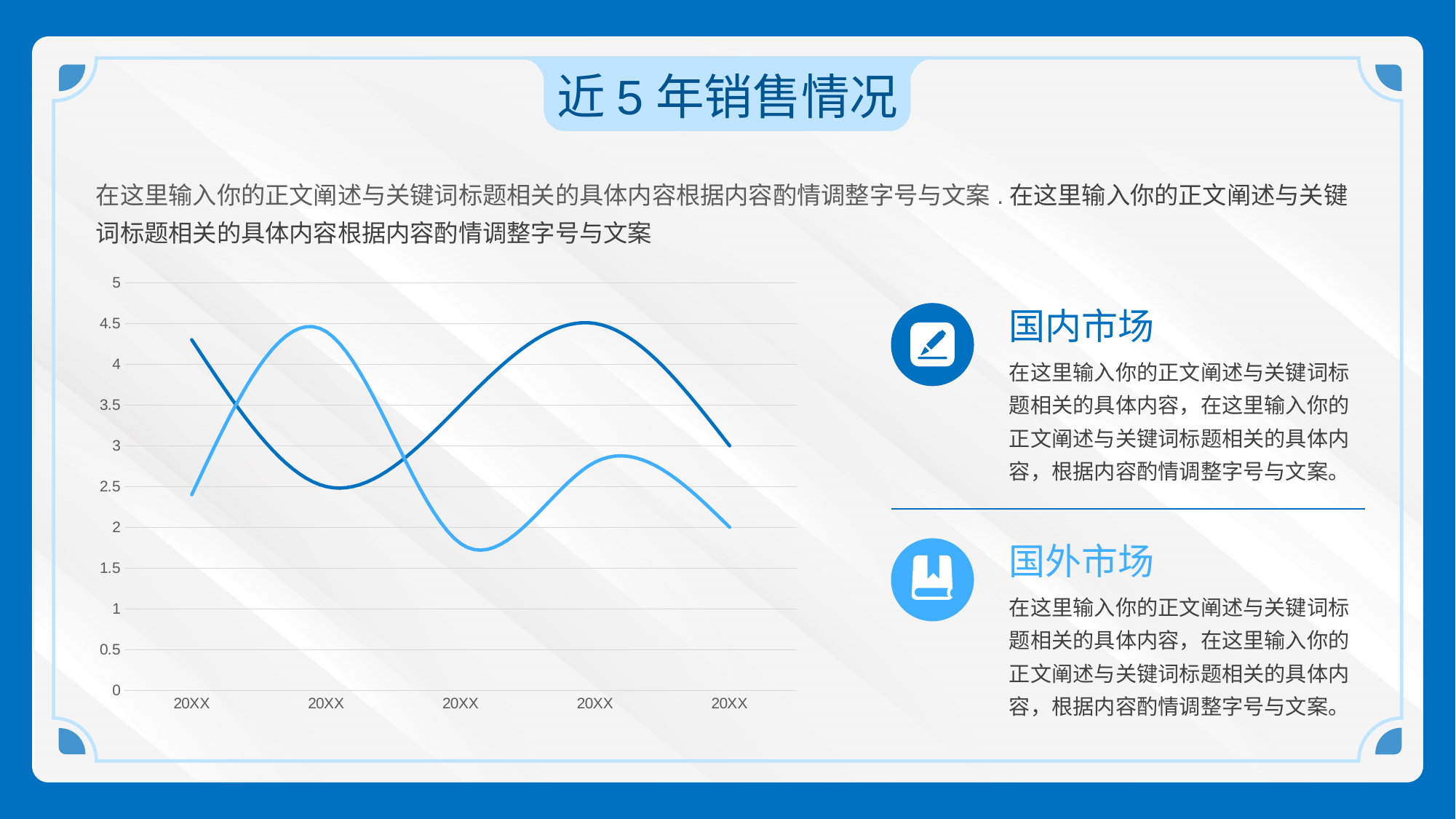

近5年销售情况
在这里输入你的正文阐述与关键词标题相关的具体内容根据内容酌情调整字号与文案.在这里输入你的正文阐述与关键词标题相关的具体内容根据内容酌情调整字号与文案

### Chart

| Category | 系列1 | 系列2 |
|---|---|---|
| 20XX | 4.3 | 2.4 |
| 20XX | 2.5 | 4.4 |
| 20XX | 3.5 | 1.8 |
| 20XX | 4.5 | 2.8 |
| 20XX | 3.0 | 2.0 |
国内市场

在这里输入你的正文阐述与关键词标题相关的具体内容，在这里输入你的正文阐述与关键词标题相关的具体内容，根据内容酌情调整字号与文案。

国外市场

在这里输入你的正文阐述与关键词标题相关的具体内容，在这里输入你的正文阐述与关键词标题相关的具体内容，根据内容酌情调整字号与文案。